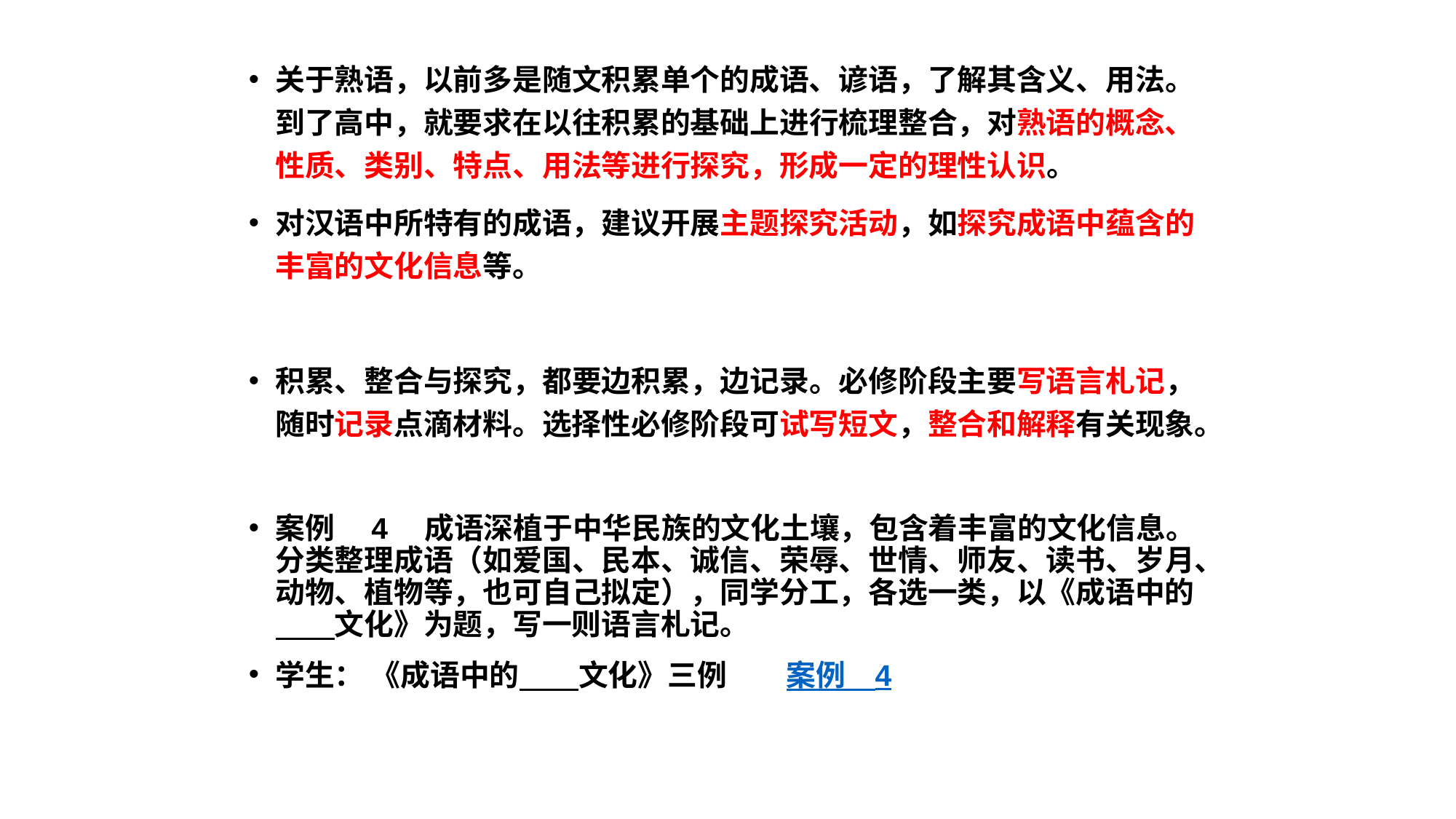

关于熟语，以前多是随文积累单个的成语、谚语，了解其含义、用法。到了高中，就要求在以往积累的基础上进行梳理整合，对熟语的概念、性质、类别、特点、用法等进行探究，形成一定的理性认识。
对汉语中所特有的成语，建议开展主题探究活动，如探究成语中蕴含的丰富的文化信息等。

积累、整合与探究，都要边积累，边记录。必修阶段主要写语言札记，随时记录点滴材料。选择性必修阶段可试写短文，整合和解释有关现象。

案例　4　成语深植于中华民族的文化土壤，包含着丰富的文化信息。分类整理成语（如爱国、民本、诚信、荣辱、世情、师友、读书、岁月、动物、植物等，也可自己拟定），同学分工，各选一类，以《成语中的　　文化》为题，写一则语言札记。
学生： 《成语中的　　文化》三例　　案例　4